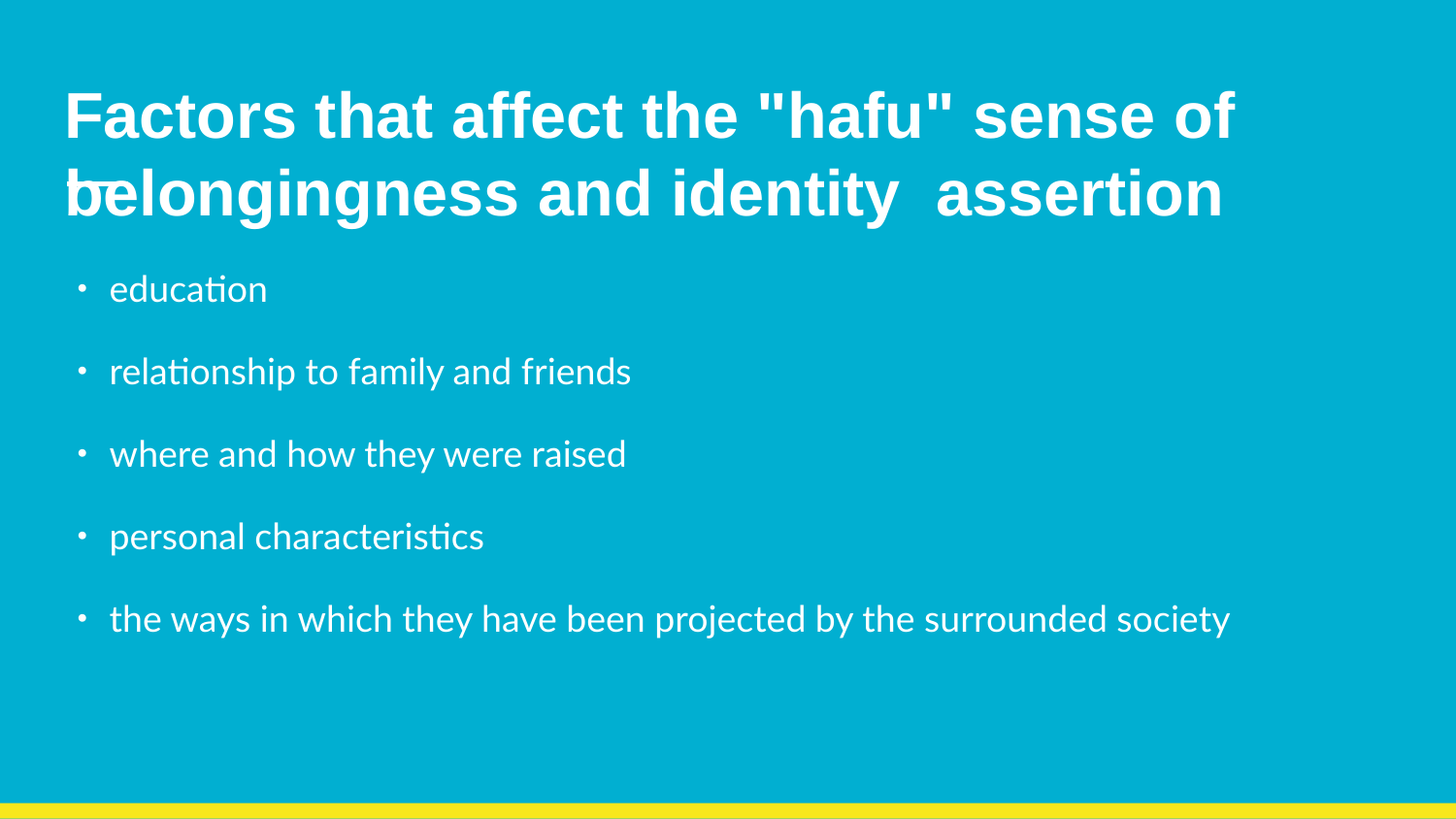

# Factors that affect the "hafu" sense of belongingness and identity  assertion
・education
・relationship to family and friends
・where and how they were raised
・personal characteristics
・the ways in which they have been projected by the surrounded society